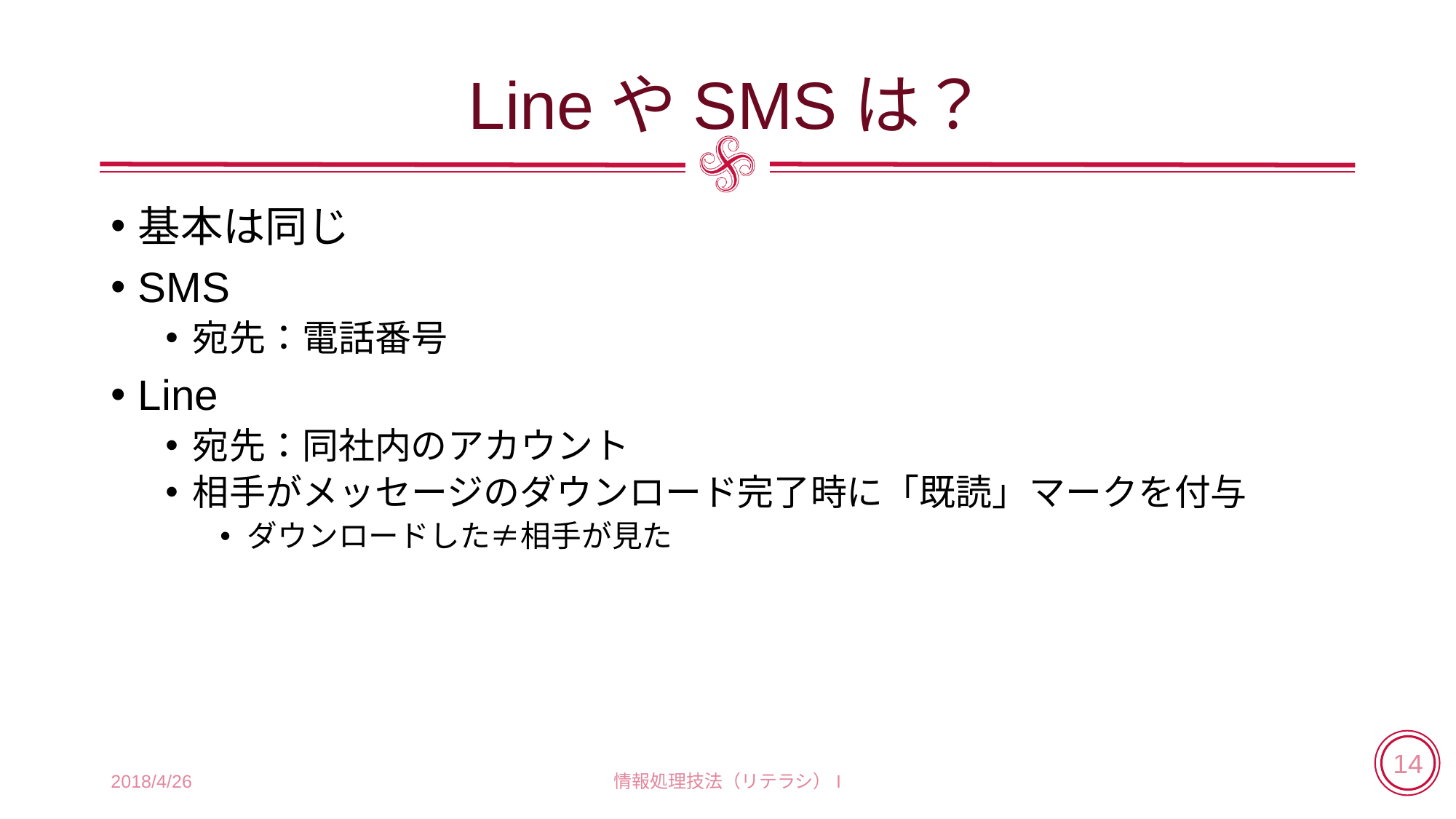

# LineやSMSは？
基本は同じ
SMS
宛先：電話番号
Line
宛先：同社内のアカウント
相手がメッセージのダウンロード完了時に「既読」マークを付与
ダウンロードした≠相手が見た
2018/4/26
情報処理技法（リテラシ）I